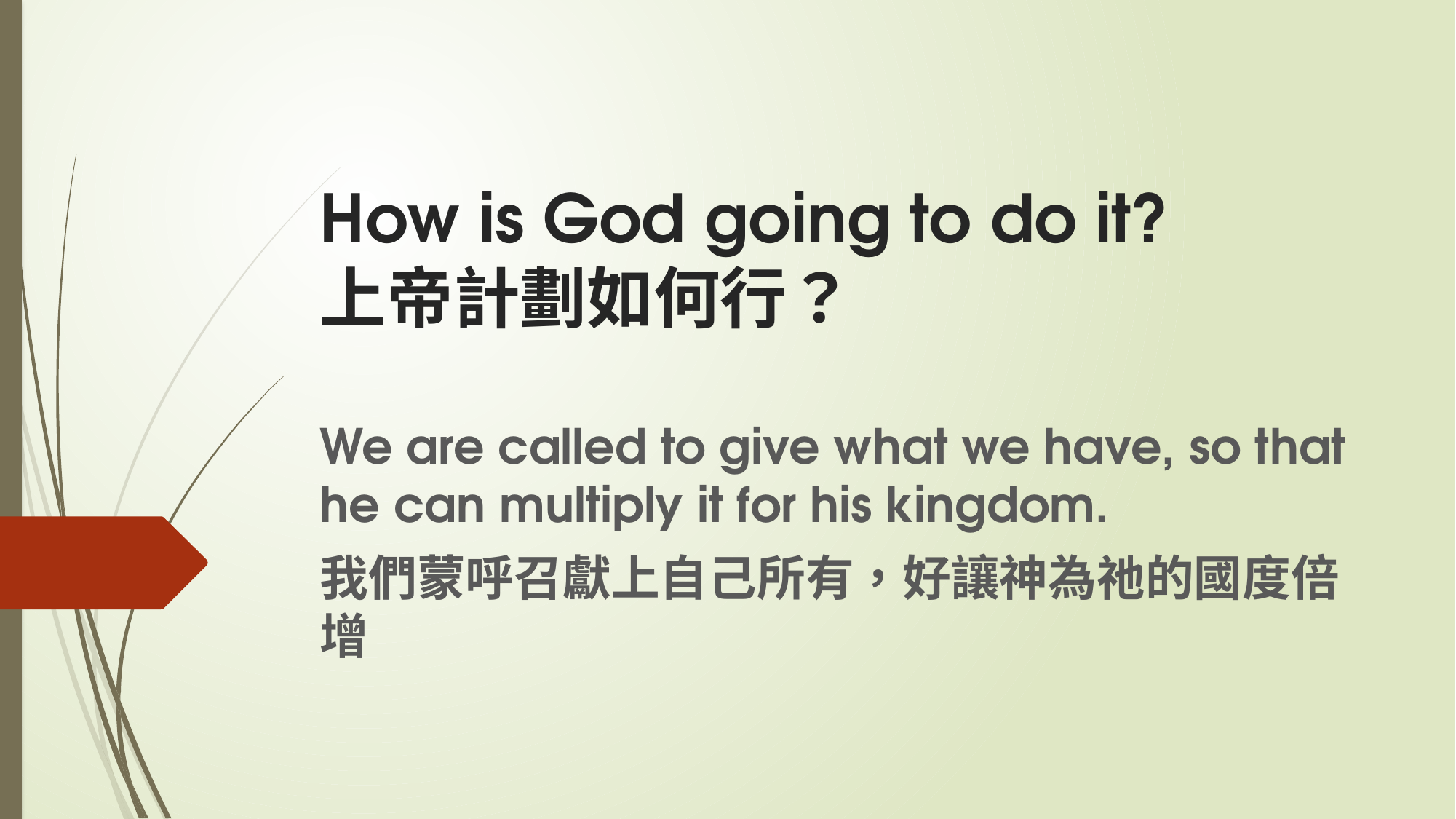

# How is God going to do it? 上帝計劃如何行？
We are called to give what we have, so that he can multiply it for his kingdom.
我們蒙呼召獻上自己所有，好讓神為祂的國度倍增